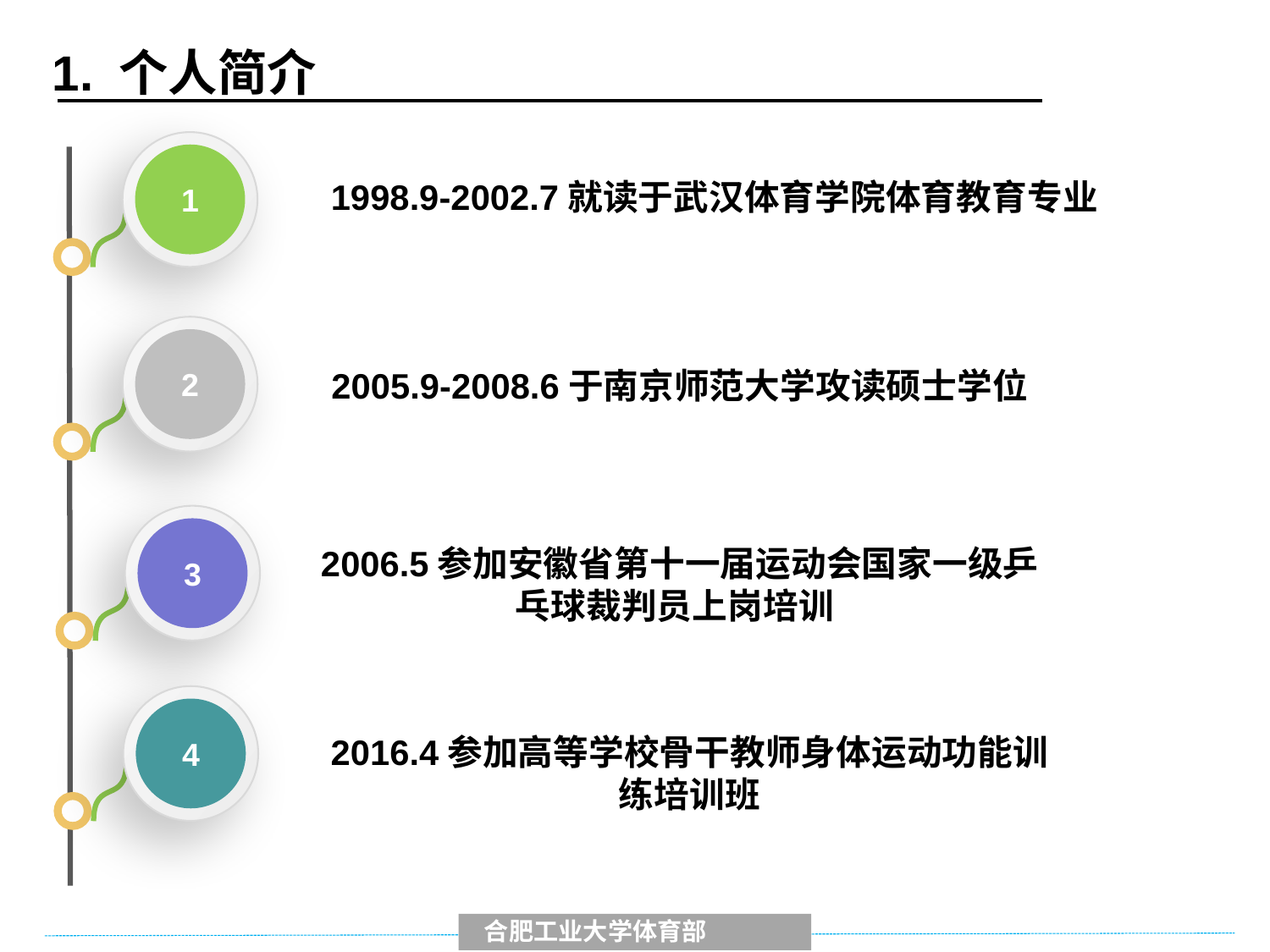

1. 个人简介

1
1998.9-2002.7就读于武汉体育学院体育教育专业

2

2005.9-2008.6于南京师范大学攻读硕士学位

3

 2006.5参加安徽省第十一届运动会国家一级乒乓球裁判员上岗培训

4

2016.4参加高等学校骨干教师身体运动功能训练培训班
 合肥工业大学体育部